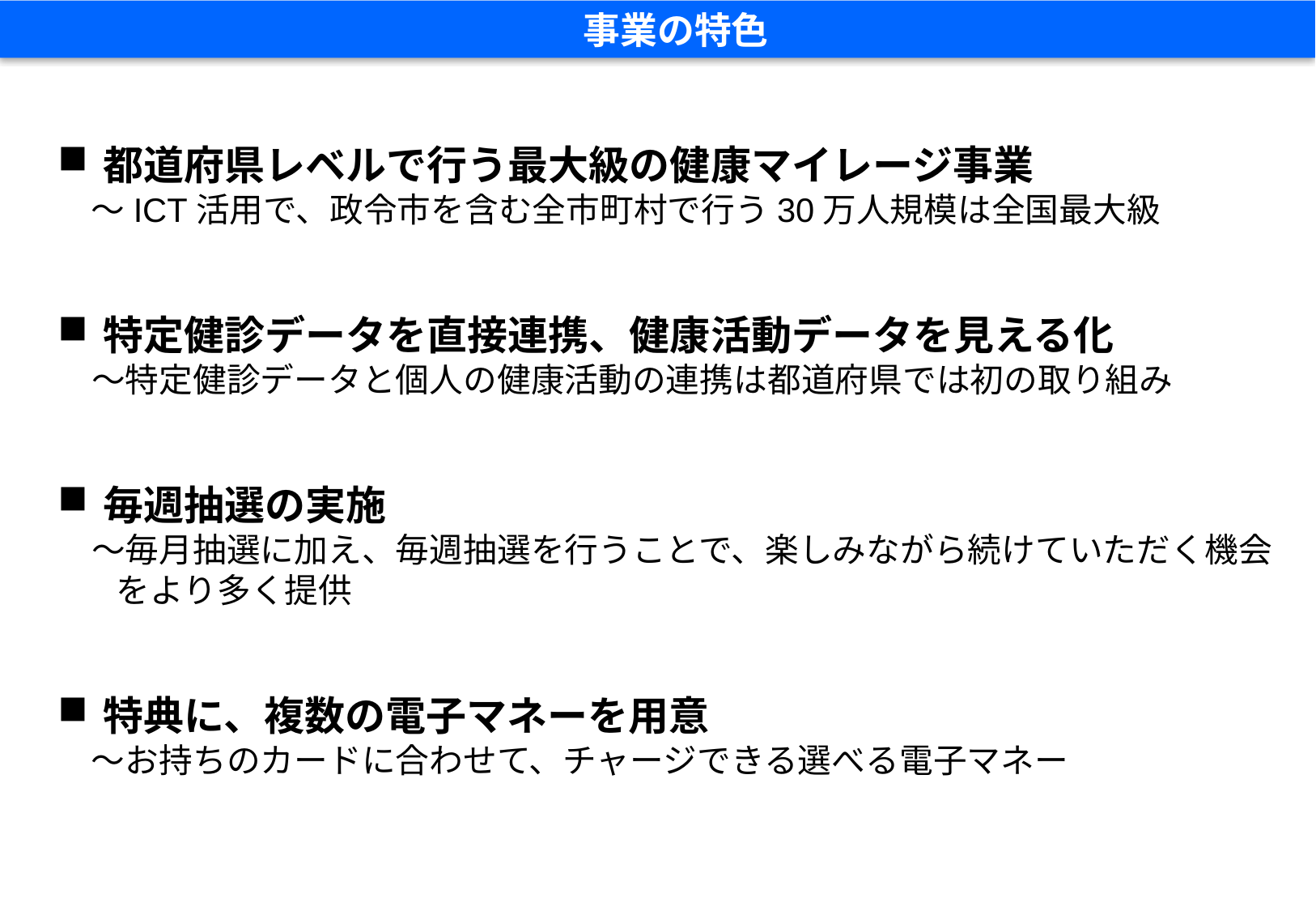

事業の特色
都道府県レベルで行う最大級の健康マイレージ事業
　～ICT活用で、政令市を含む全市町村で行う30万人規模は全国最大級

特定健診データを直接連携、健康活動データを見える化
　～特定健診データと個人の健康活動の連携は都道府県では初の取り組み

毎週抽選の実施
　～毎月抽選に加え、毎週抽選を行うことで、楽しみながら続けていただく機会をより多く提供

特典に、複数の電子マネーを用意
　～お持ちのカードに合わせて、チャージできる選べる電子マネー